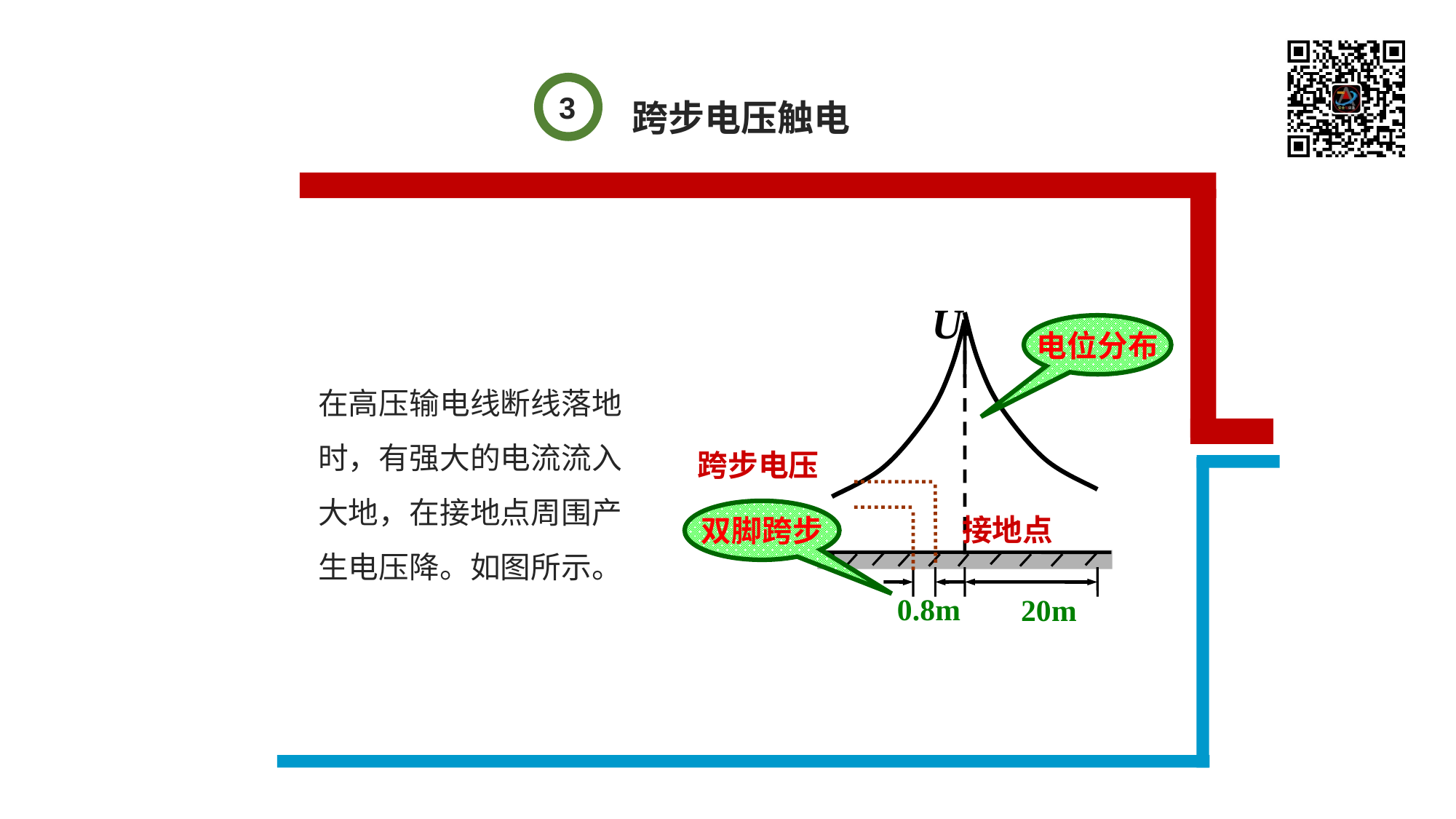

跨步电压触电

3

U

电位分布
跨步电压

双脚跨步
接地点

0.8m

20m
在高压输电线断线落地时，有强大的电流流入大地，在接地点周围产生电压降。如图所示。